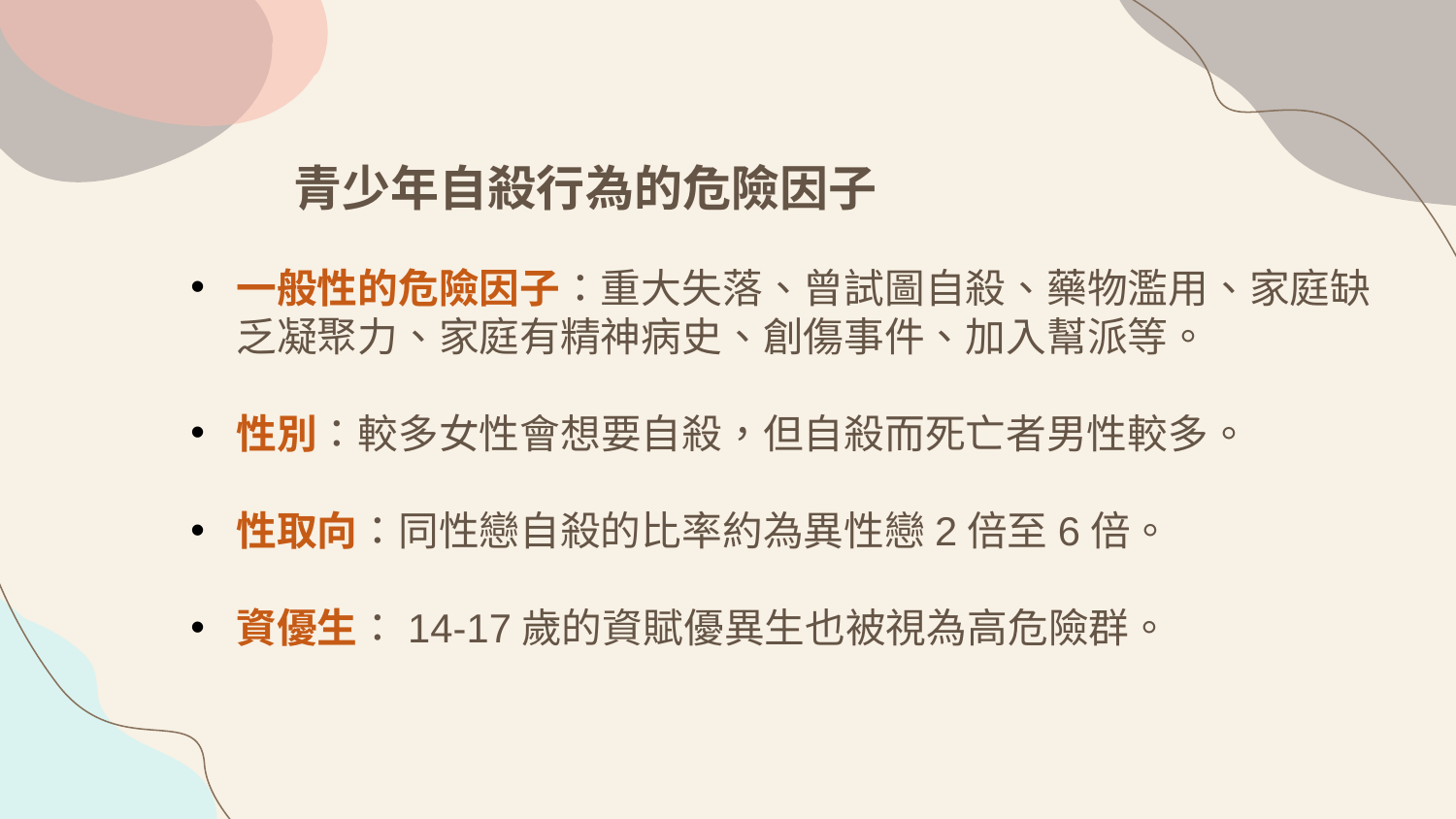

青少年自殺行為的危險因子
一般性的危險因子：重大失落、曾試圖自殺、藥物濫用、家庭缺乏凝聚力、家庭有精神病史、創傷事件、加入幫派等。

性別：較多女性會想要自殺，但自殺而死亡者男性較多。

性取向：同性戀自殺的比率約為異性戀2倍至6倍。

資優生：14-17歲的資賦優異生也被視為高危險群。